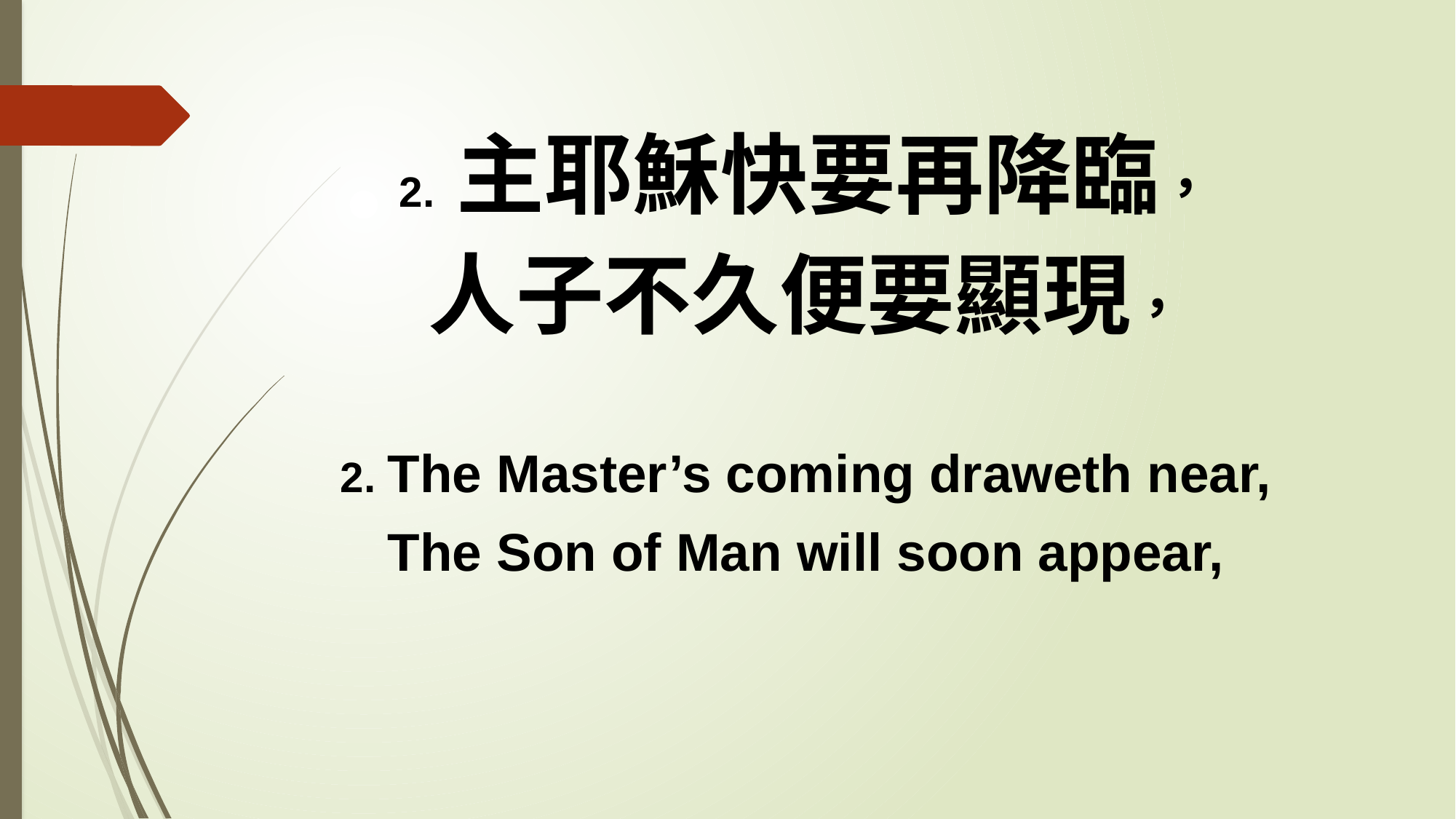

2. 主耶穌快要再降臨，
人子不久便要顯現，

2. The Master’s coming draweth near,
The Son of Man will soon appear,